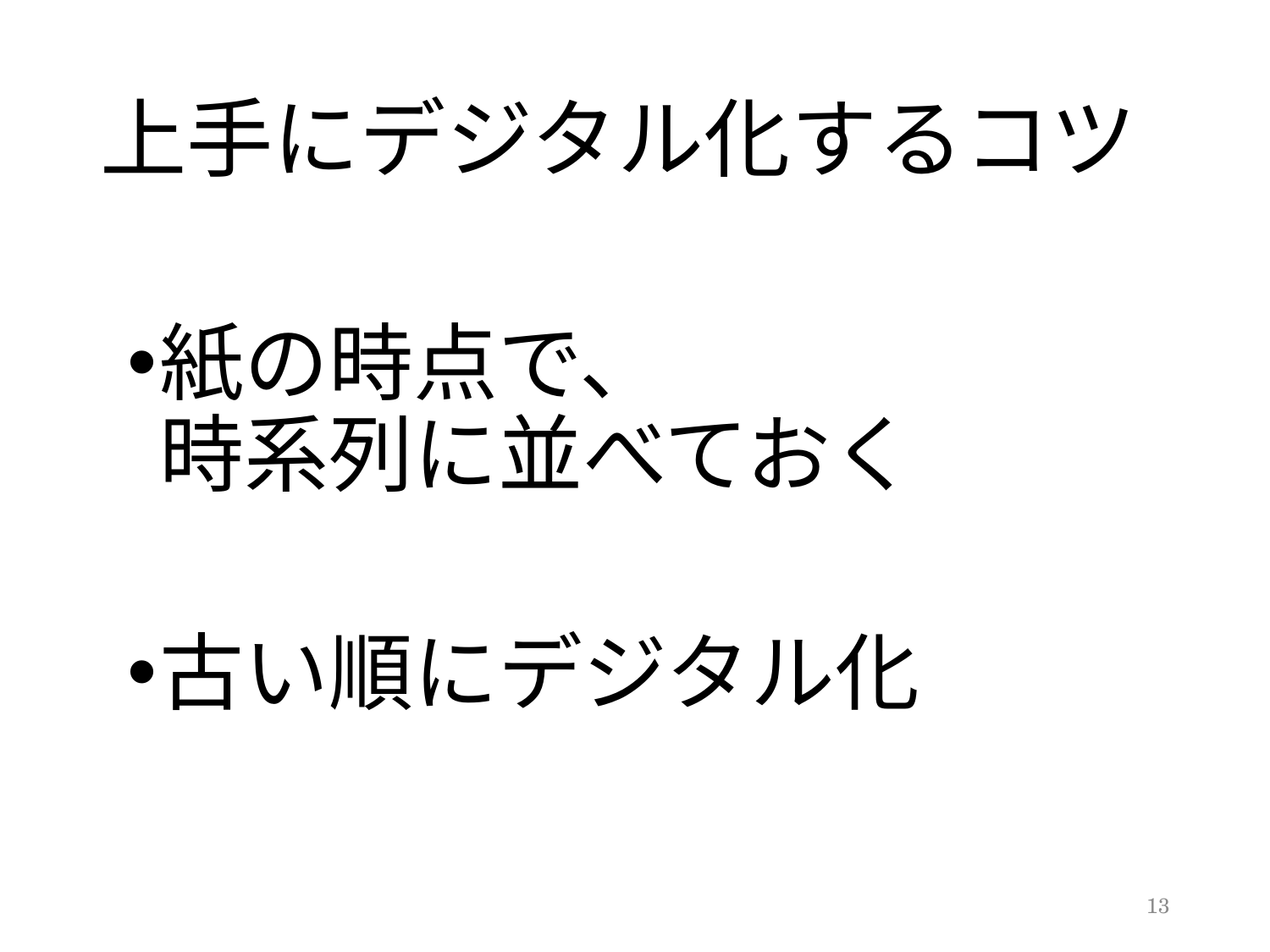

# 上手にデジタル化するコツ
紙の時点で、
時系列に並べておく

古い順にデジタル化
13